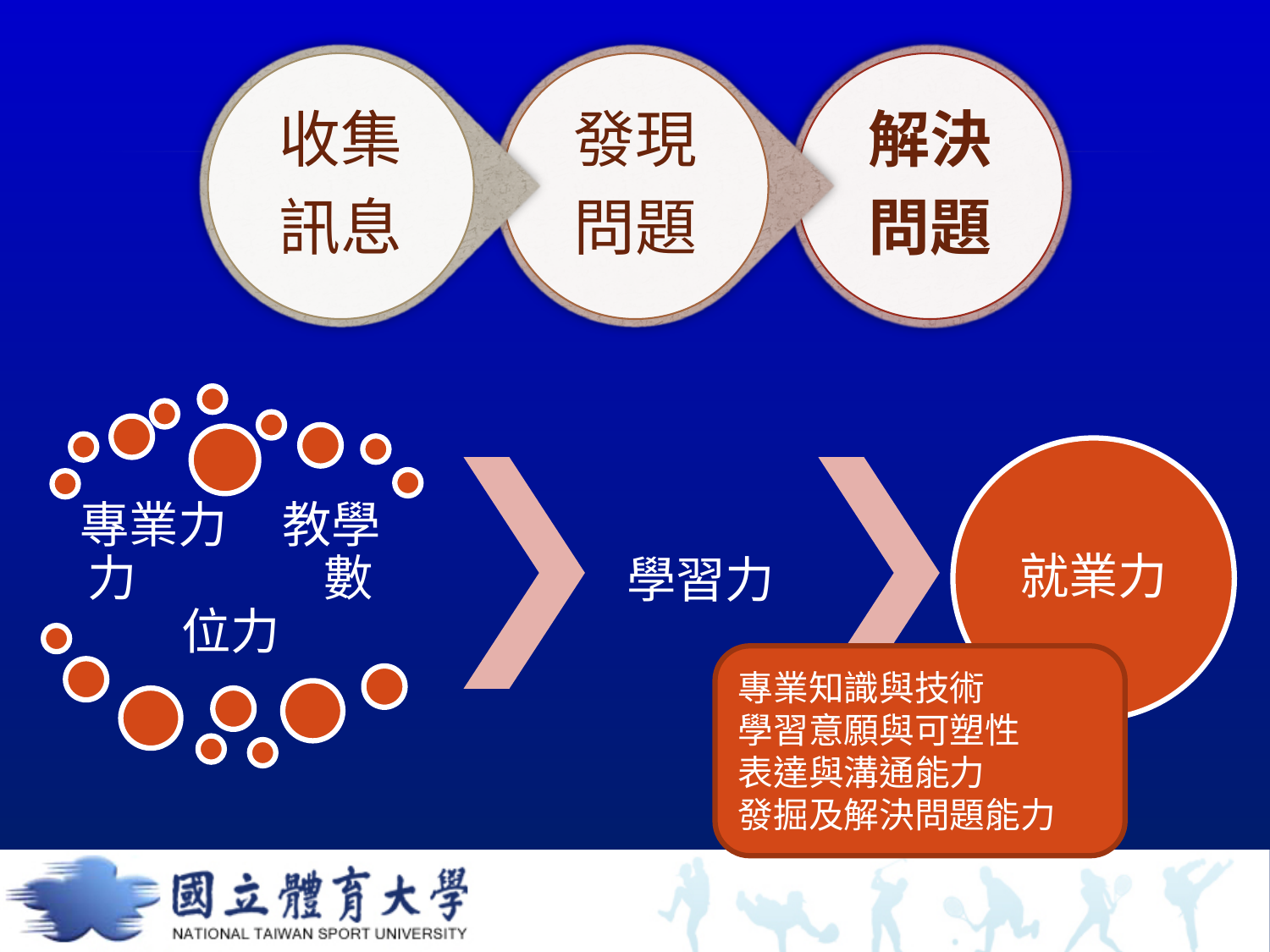

解決
問題
發現
問題
收集
訊息
#
專業力     教學力                 數位力
學習力
就業力
專業知識與技術
學習意願與可塑性
表達與溝通能力
發掘及解決問題能力